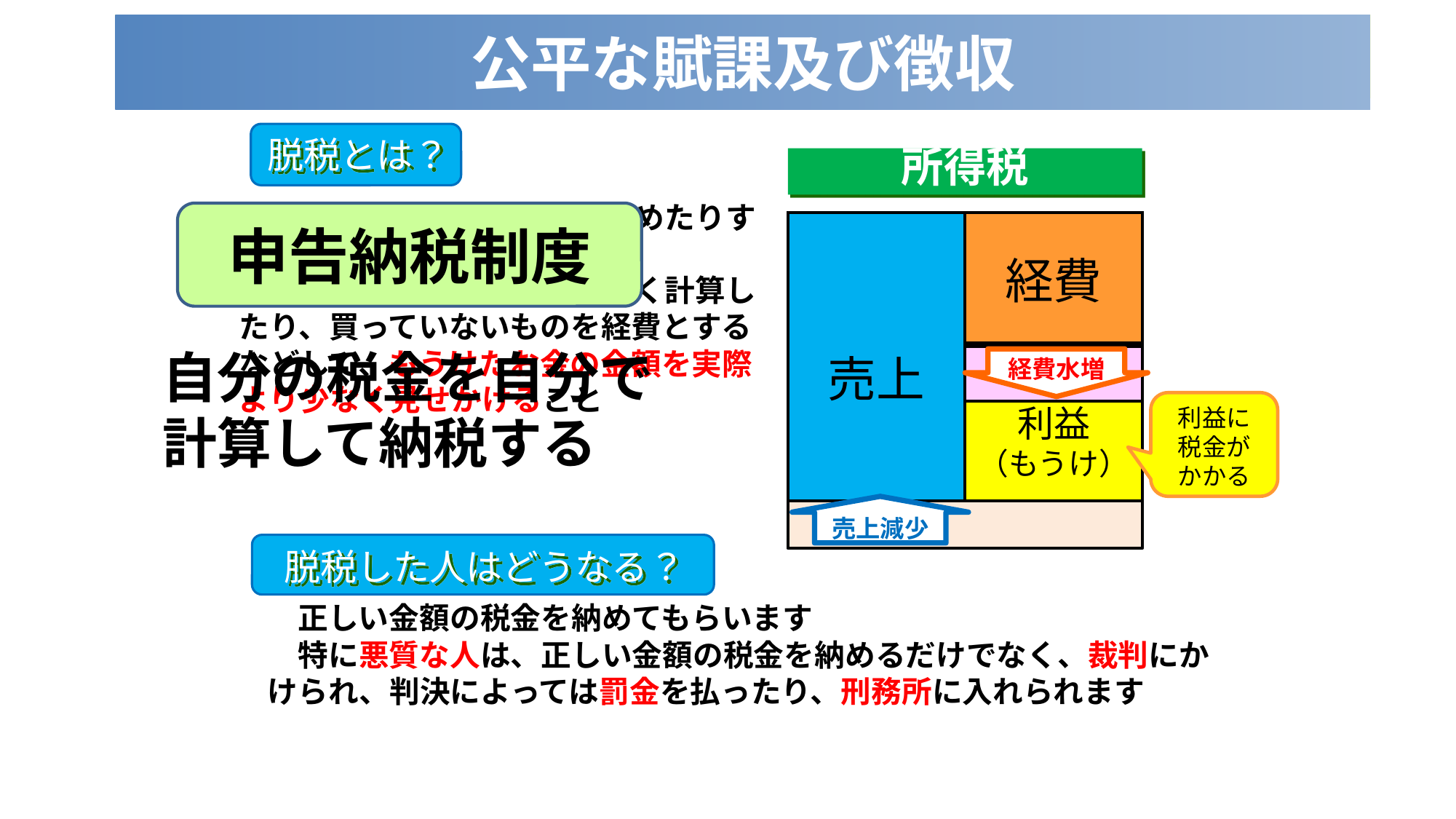

税務署や国税局の仕事について
公平な賦課及び徴収

脱税とは？
所得税
　税金をごまかして少なく納めたりすること
　例えば、売上の金額を少なく計算したり、買っていないものを経費とするなどして、もうけたお金の金額を実際より少なく見せかけること
申告納税制度

売上

経費

自分の税金を自分で計算して納税する

利益
（もうけ）

経費水増
利益に税金がかかる
売上減少

脱税した人はどうなる？
　正しい金額の税金を納めてもらいます
　特に悪質な人は、正しい金額の税金を納めるだけでなく、裁判にかけられ、判決によっては罰金を払ったり、刑務所に入れられます